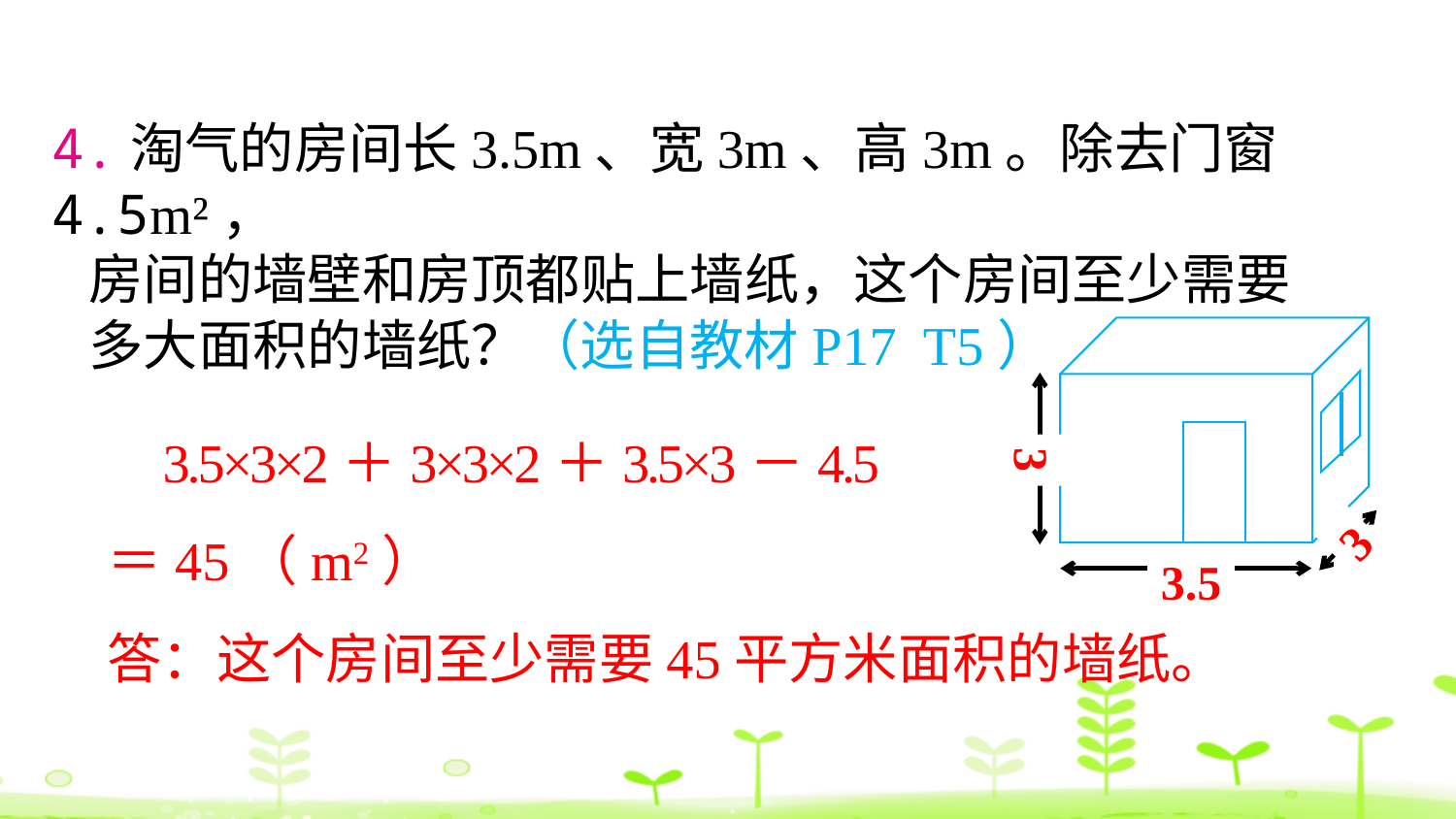

4.淘气的房间长3.5m、宽3m、高3m。除去门窗4.5m²，
  房间的墙壁和房顶都贴上墙纸，这个房间至少需要
  多大面积的墙纸？（选自教材P17  T5）

     3.5×3×2＋3×3×2＋3.5×3－4.5
＝45（m2）
答：这个房间至少需要45平方米面积的墙纸。

3
3
3.5